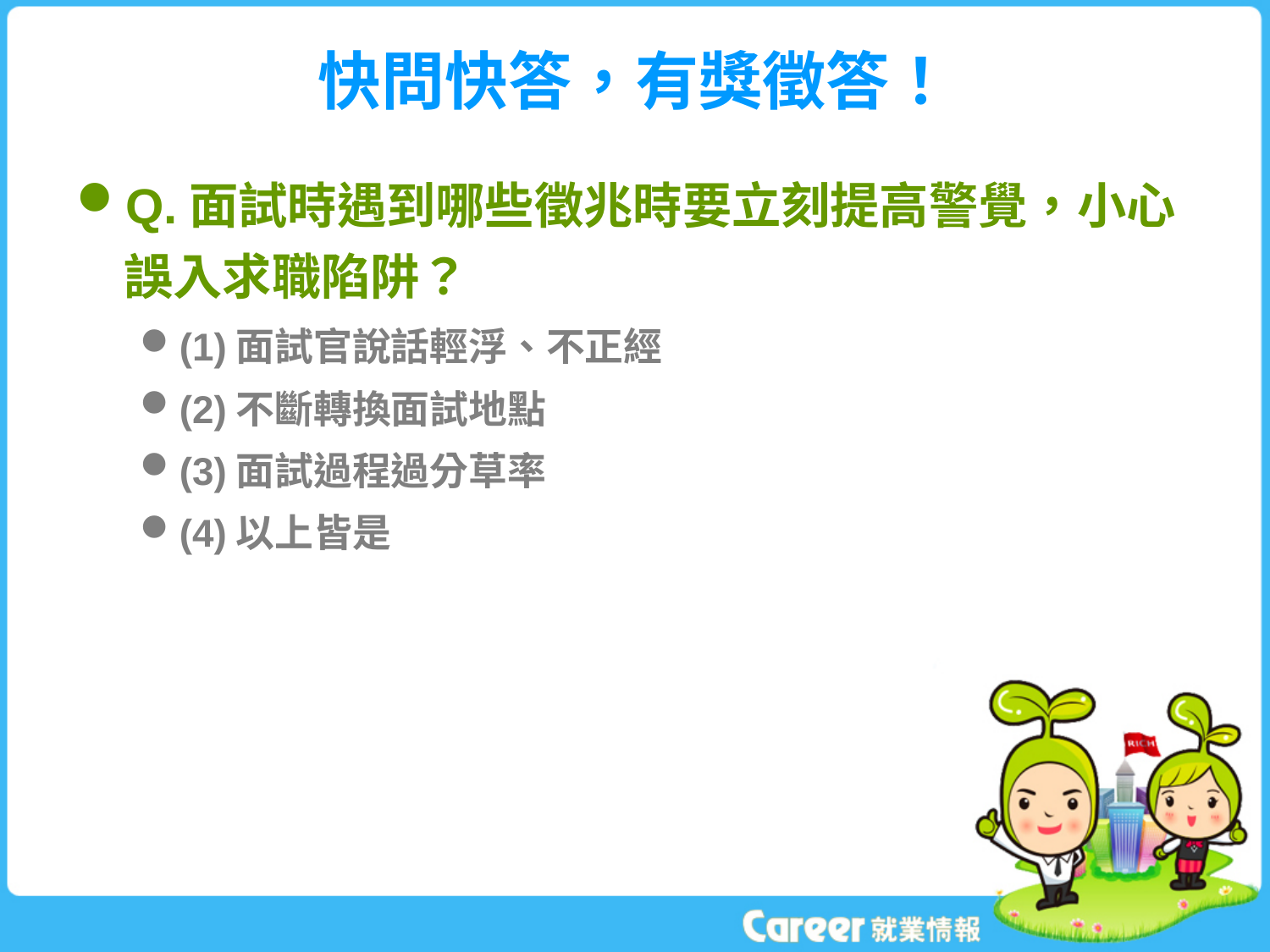

# 快問快答，有獎徵答！
Q.面試時遇到哪些徵兆時要立刻提高警覺，小心誤入求職陷阱？
(1)面試官說話輕浮、不正經
(2)不斷轉換面試地點
(3)面試過程過分草率
(4)以上皆是